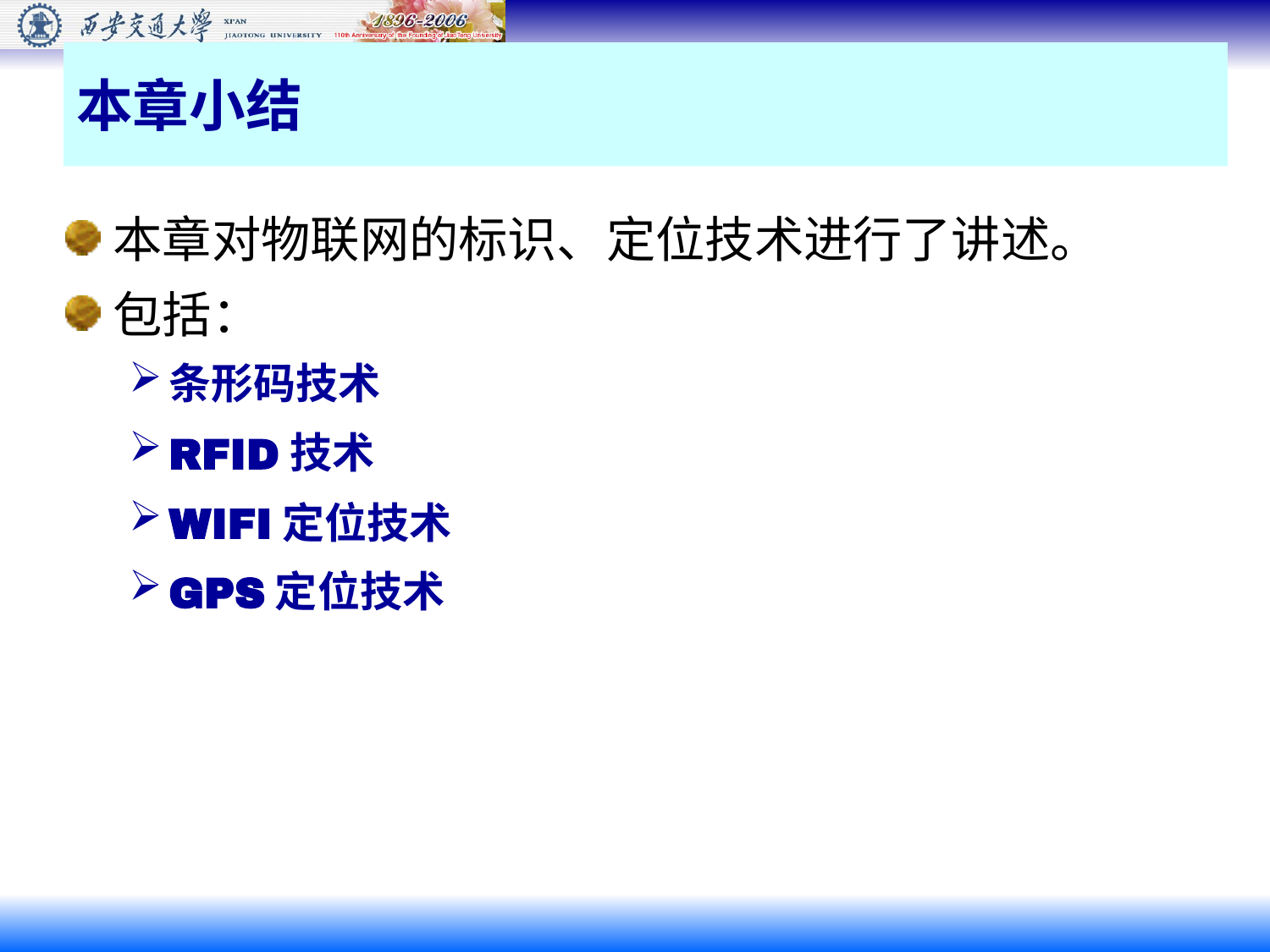

# 本章小结
本章对物联网的标识、定位技术进行了讲述。
包括：
条形码技术
RFID技术
WIFI定位技术
GPS定位技术